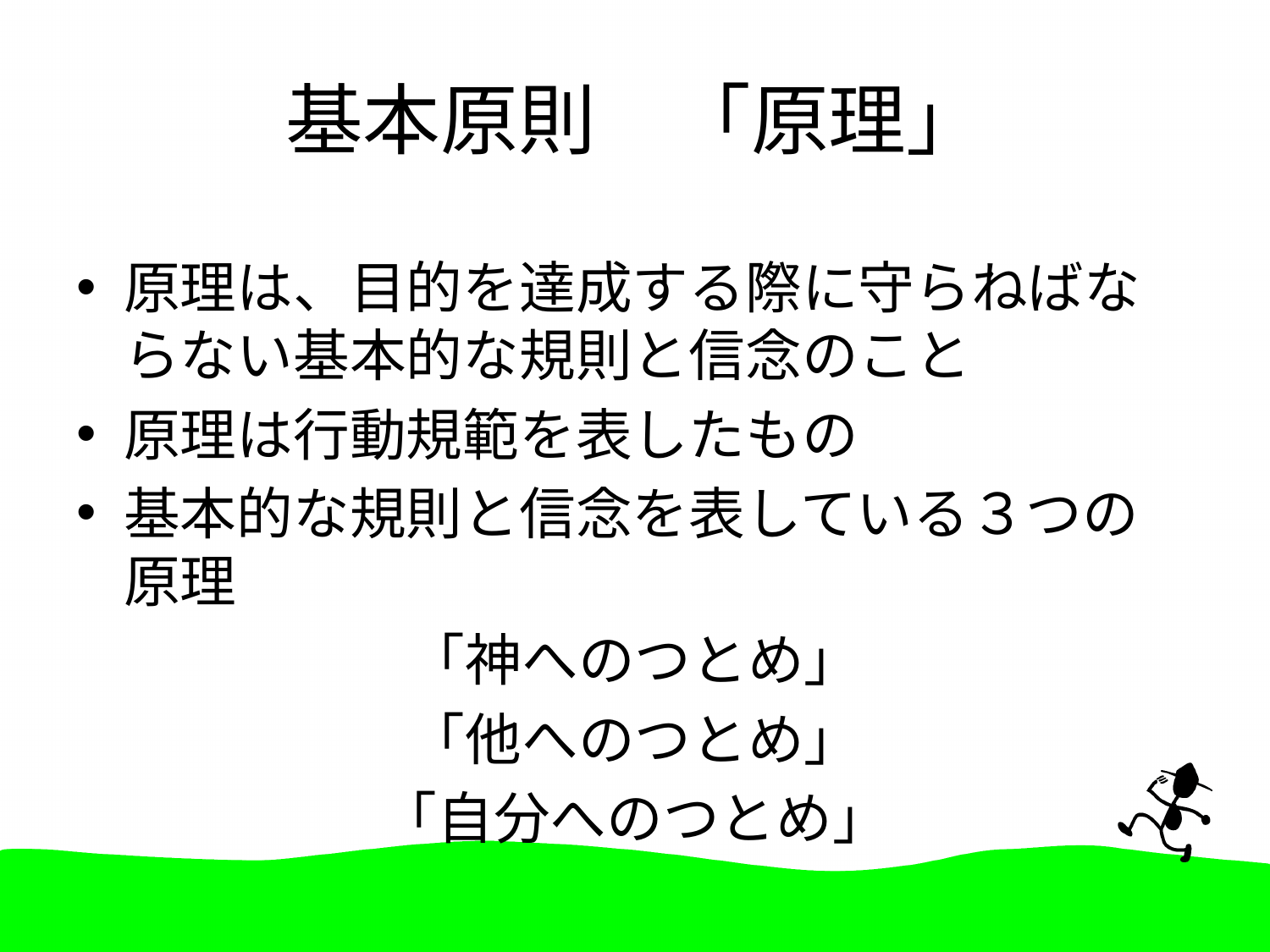

# 基本原則　「原理」
原理は、目的を達成する際に守らねばならない基本的な規則と信念のこと
原理は行動規範を表したもの
基本的な規則と信念を表している３つの原理
「神へのつとめ」
「他へのつとめ」
「自分へのつとめ」